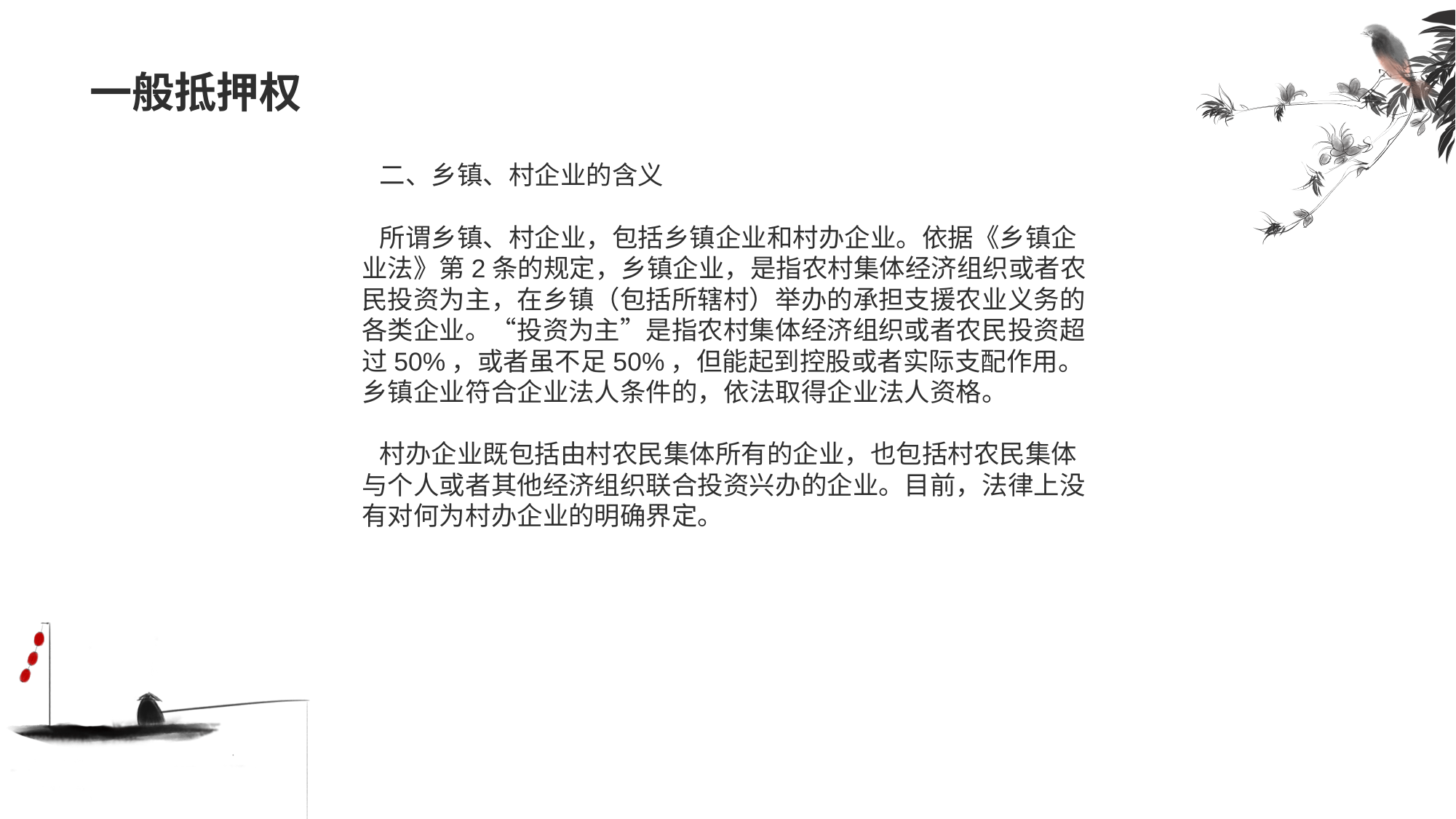

# 一般抵押权

  二、乡镇、村企业的含义

  所谓乡镇、村企业，包括乡镇企业和村办企业。依据《乡镇企业法》第2条的规定，乡镇企业，是指农村集体经济组织或者农民投资为主，在乡镇（包括所辖村）举办的承担支援农业义务的各类企业。“投资为主”是指农村集体经济组织或者农民投资超过50%，或者虽不足50%，但能起到控股或者实际支配作用。乡镇企业符合企业法人条件的，依法取得企业法人资格。

  村办企业既包括由村农民集体所有的企业，也包括村农民集体与个人或者其他经济组织联合投资兴办的企业。目前，法律上没有对何为村办企业的明确界定。
93